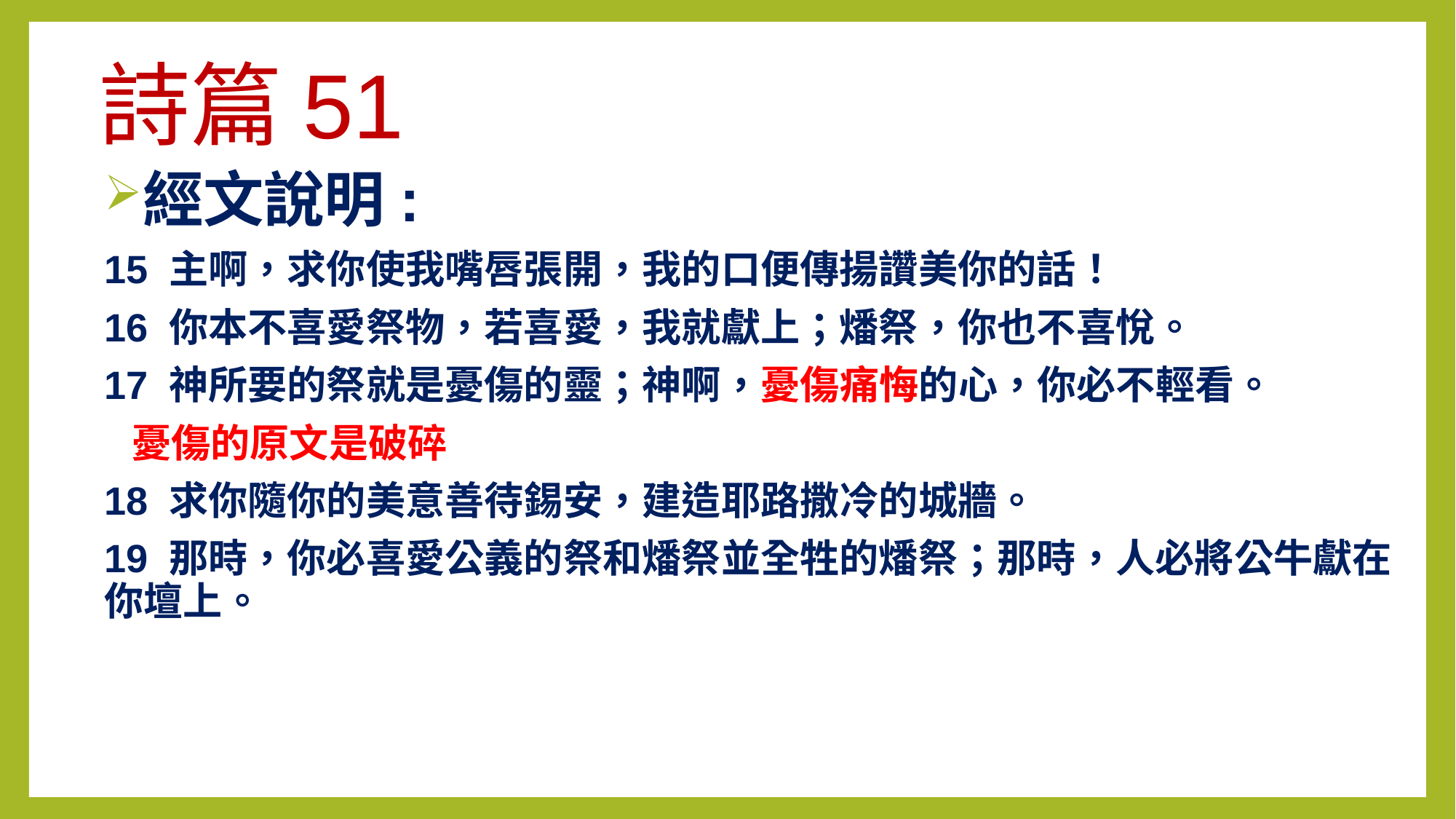

# 詩篇51
經文說明:
15 主啊，求你使我嘴唇張開，我的口便傳揚讚美你的話！
16 你本不喜愛祭物，若喜愛，我就獻上；燔祭，你也不喜悅。
17 神所要的祭就是憂傷的靈；神啊，憂傷痛悔的心，你必不輕看。
  憂傷的原文是破碎
18 求你隨你的美意善待錫安，建造耶路撒冷的城牆。
19 那時，你必喜愛公義的祭和燔祭並全牲的燔祭；那時，人必將公牛獻在你壇上。